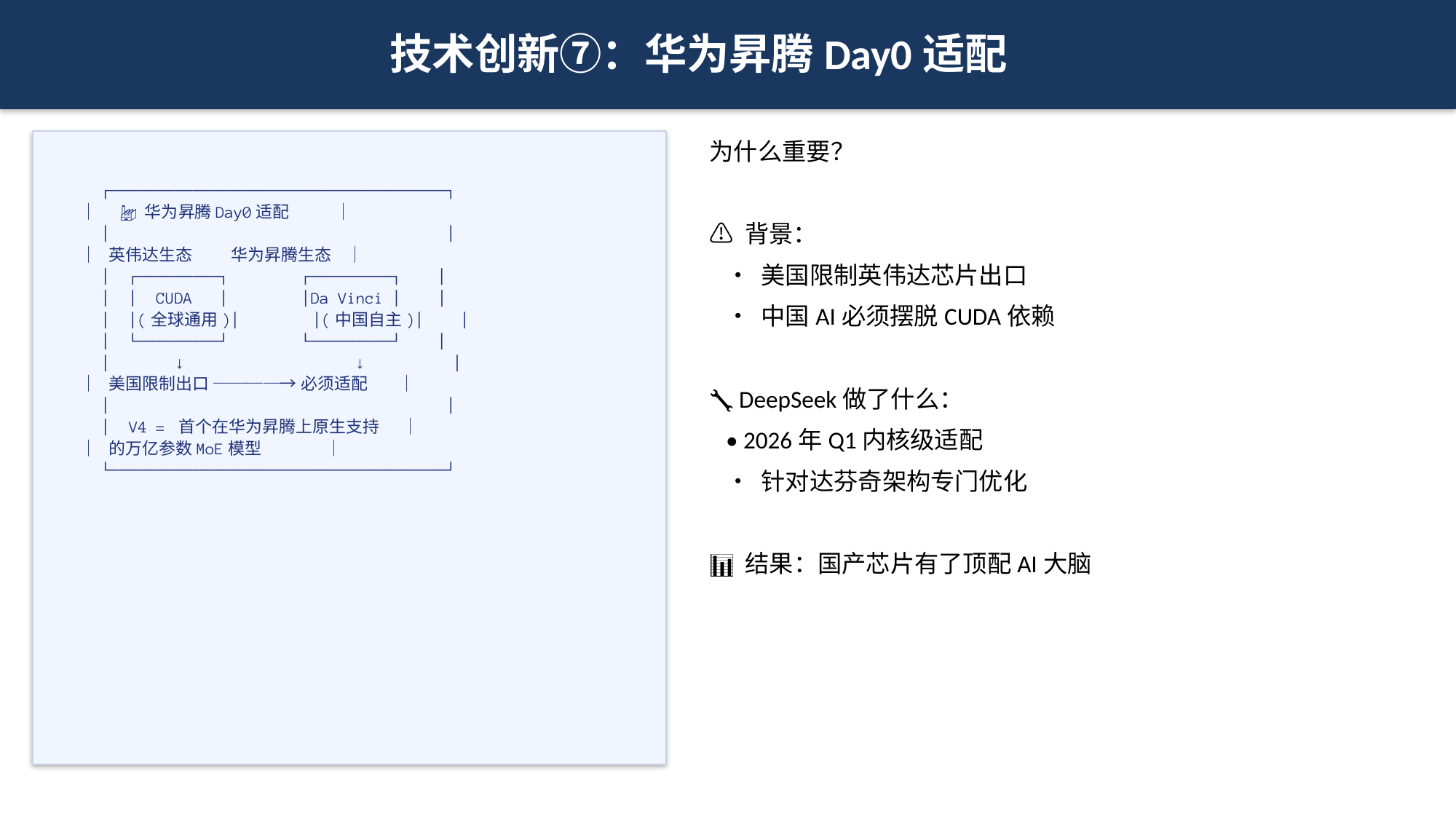

技术创新⑦：华为昇腾Day0适配

为什么重要？

⚠️ 背景：
   • 美国限制英伟达芯片出口
   • 中国AI必须摆脱CUDA依赖

🔧 DeepSeek做了什么：
   • 2026年Q1内核级适配
   • 针对达芬奇架构专门优化

📊 结果：国产芯片有了顶配AI大脑

    ┌─────────────────────────────────────┐
    │      🏭 华为昇腾Day0适配            │
    │                                     │
    │  英伟达生态          华为昇腾生态    │
    │  ┌─────────┐        ┌─────────┐    │
    │  │  CUDA   │        │Da Vinci │    │
    │  │(全球通用)│        │(中国自主)│    │
    │  └─────────┘        └─────────┘    │
    │       ↓                  ↓         │
    │  美国限制出口 ────→ 必须适配        │
    │                                     │
    │  V4 = 首个在华为昇腾上原生支持      │
    │  的万亿参数MoE模型                 │
    └─────────────────────────────────────┘